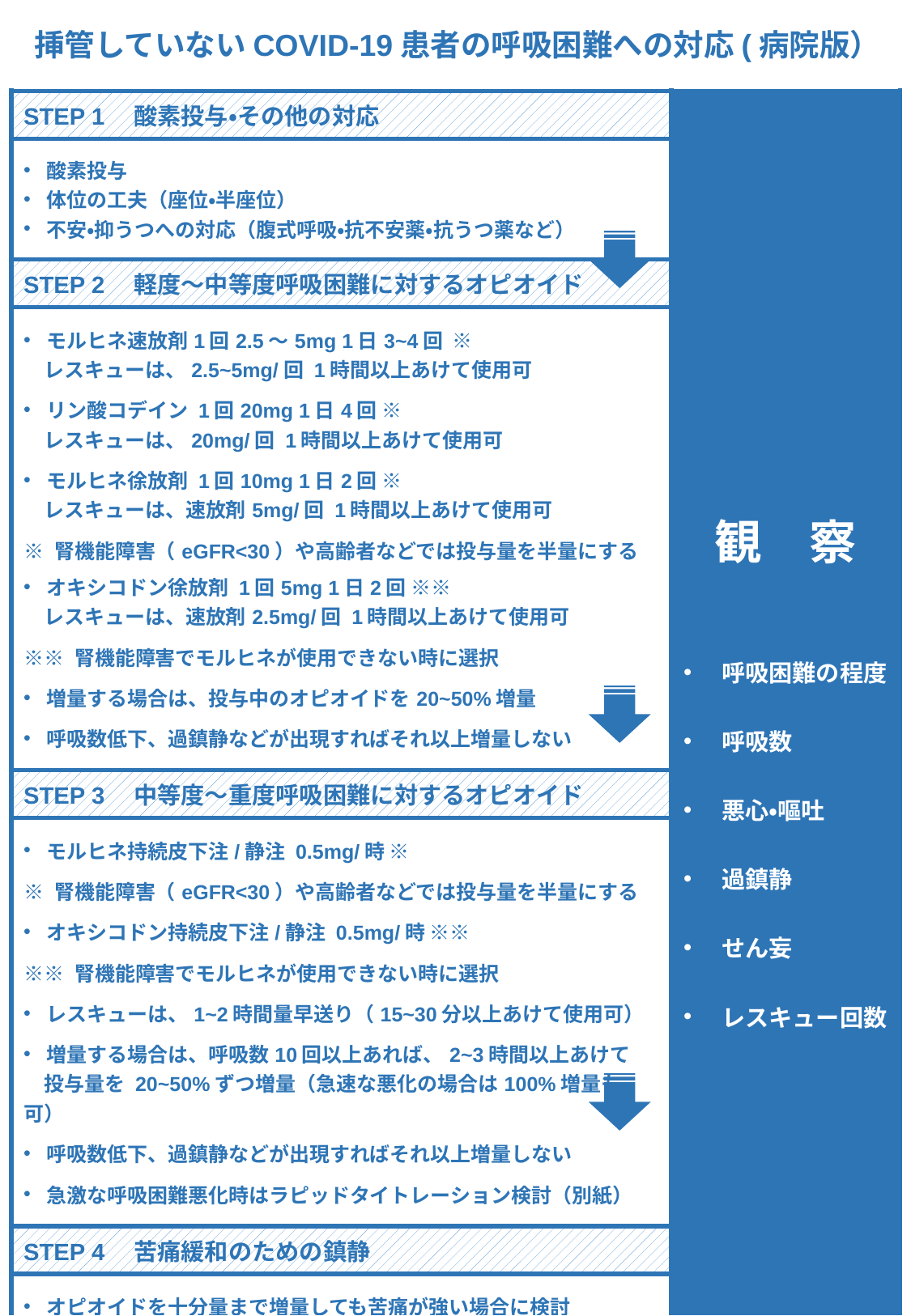

挿管していないCOVID-19患者の呼吸困難への対応(病院版）
| STEP 1　酸素投与・その他の対応 |  |
| --- | --- |
| 酸素投与 体位の工夫（座位・半座位） 不安・抑うつへの対応（腹式呼吸・抗不安薬・抗うつ薬など） | 観　察 呼吸困難の程度 呼吸数 悪心・嘔吐 過鎮静 せん妄 レスキュー回数 |
| STEP 2　軽度～中等度呼吸困難に対するオピオイド |  |
| モルヒネ速放剤1回2.5～5mg 1日3~4回 ※ 　レスキューは、2.5~5mg/回 1時間以上あけて使用可 リン酸コデイン 1回20mg 1日4回 ※ 　レスキューは、20mg/回 1時間以上あけて使用可 モルヒネ徐放剤 1回10mg 1日2回 ※ 　レスキューは、速放剤5mg/回 1時間以上あけて使用可 ※ 腎機能障害（eGFR<30）や高齢者などでは投与量を半量にする オキシコドン徐放剤 1回5mg 1日2回 ※※ 　レスキューは、速放剤2.5mg/回 1時間以上あけて使用可 ※※ 腎機能障害でモルヒネが使用できない時に選択 増量する場合は、投与中のオピオイドを20~50%増量 呼吸数低下、過鎮静などが出現すればそれ以上増量しない |  |
| STEP 3　中等度～重度呼吸困難に対するオピオイド |  |
| モルヒネ持続皮下注/静注 0.5mg/時 ※ ※ 腎機能障害（eGFR<30）や高齢者などでは投与量を半量にする オキシコドン持続皮下注/静注 0.5mg/時 ※※ ※※ 腎機能障害でモルヒネが使用できない時に選択 レスキューは、1~2時間量早送り（15~30分以上あけて使用可） 増量する場合は、呼吸数10回以上あれば、2~3時間以上あけて 　投与量を 20~50%ずつ増量（急速な悪化の場合は100%増量も可） 呼吸数低下、過鎮静などが出現すればそれ以上増量しない 急激な呼吸困難悪化時はラピッドタイトレーション検討（別紙） |  |
| STEP 4　苦痛緩和のための鎮静 |  |
| オピオイドを十分量まで増量しても苦痛が強い場合に検討 ミダゾラムなど 投与方法に関しては、可能なら緩和ケアの専門家に相談 |  |